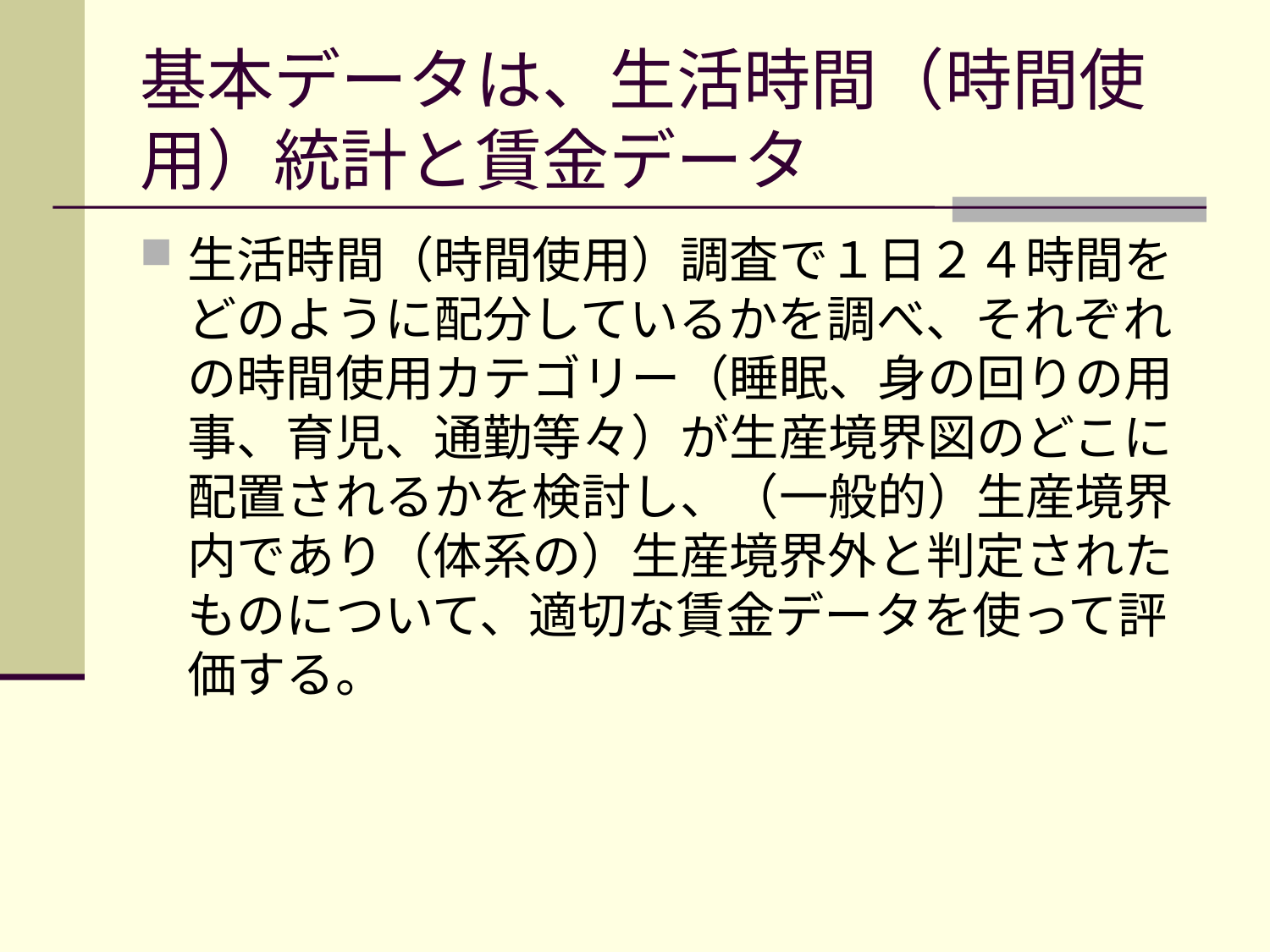

# 基本データは、生活時間（時間使用）統計と賃金データ
生活時間（時間使用）調査で１日２４時間をどのように配分しているかを調べ、それぞれの時間使用カテゴリー（睡眠、身の回りの用事、育児、通勤等々）が生産境界図のどこに配置されるかを検討し、（一般的）生産境界内であり（体系の）生産境界外と判定されたものについて、適切な賃金データを使って評価する。